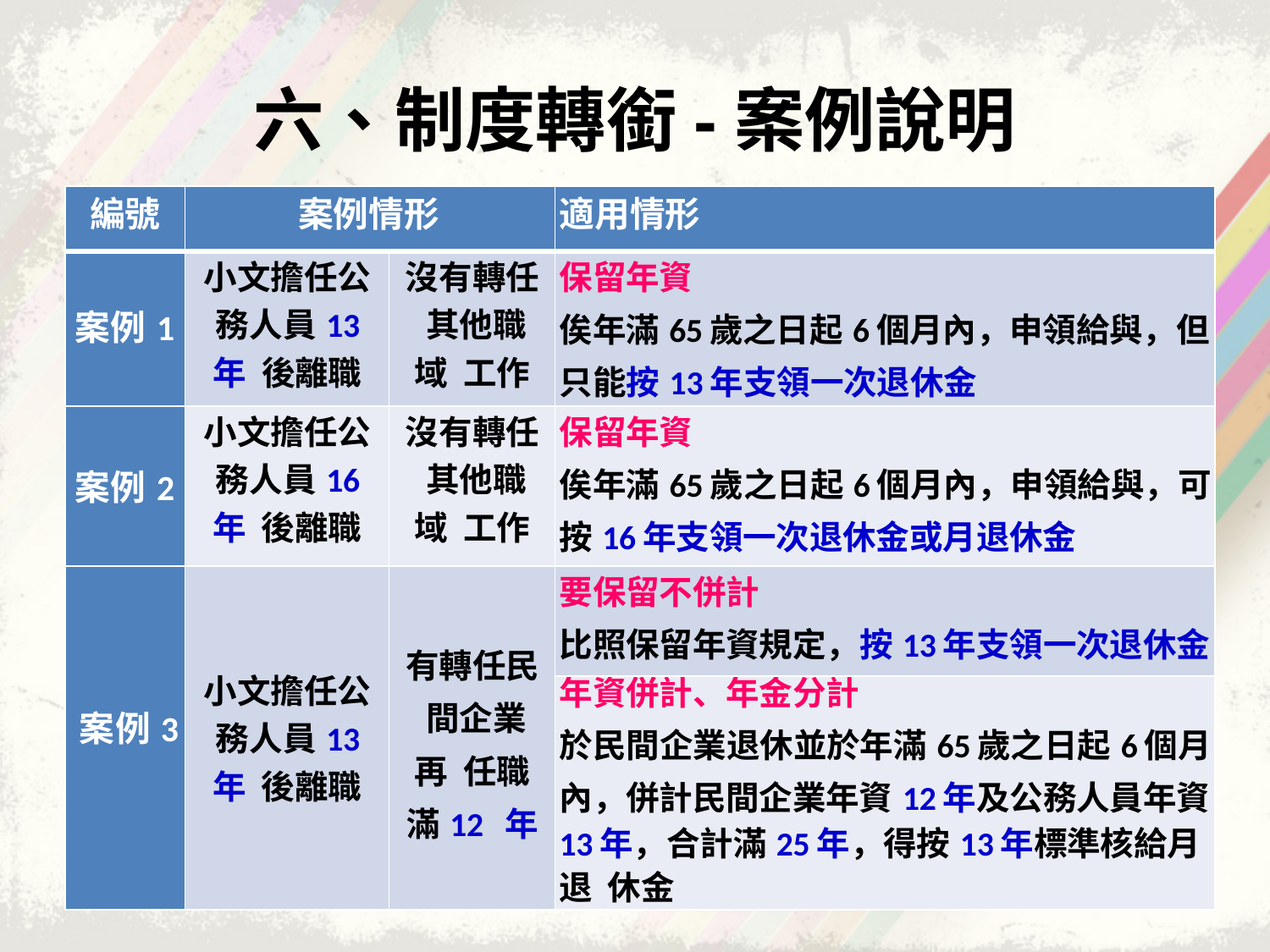

# 六、制度轉銜-案例說明
| 編號 | 案例情形 |  | 適用情形 |
| --- | --- | --- | --- |
| 案例1 | 小文擔任公 務人員13年 後離職 | 沒有轉任 其他職域 工作 | 保留年資 俟年滿65歲之日起6個月內，申領給與，但 只能按13年支領一次退休金 |
| 案例2 | 小文擔任公 務人員16年 後離職 | 沒有轉任 其他職域 工作 | 保留年資 俟年滿65歲之日起6個月內，申領給與，可 按16年支領一次退休金或月退休金 |
| 案例3 | 小文擔任公 務人員13年 後離職 | 有轉任民 間企業再 任職滿12 年 | 要保留不併計 比照保留年資規定，按13年支領一次退休金 |
|  |  |  | 年資併計、年金分計 於民間企業退休並於年滿65歲之日起6個月 內，併計民間企業年資12年及公務人員年資 13年，合計滿25年，得按13年標準核給月退 休金 |